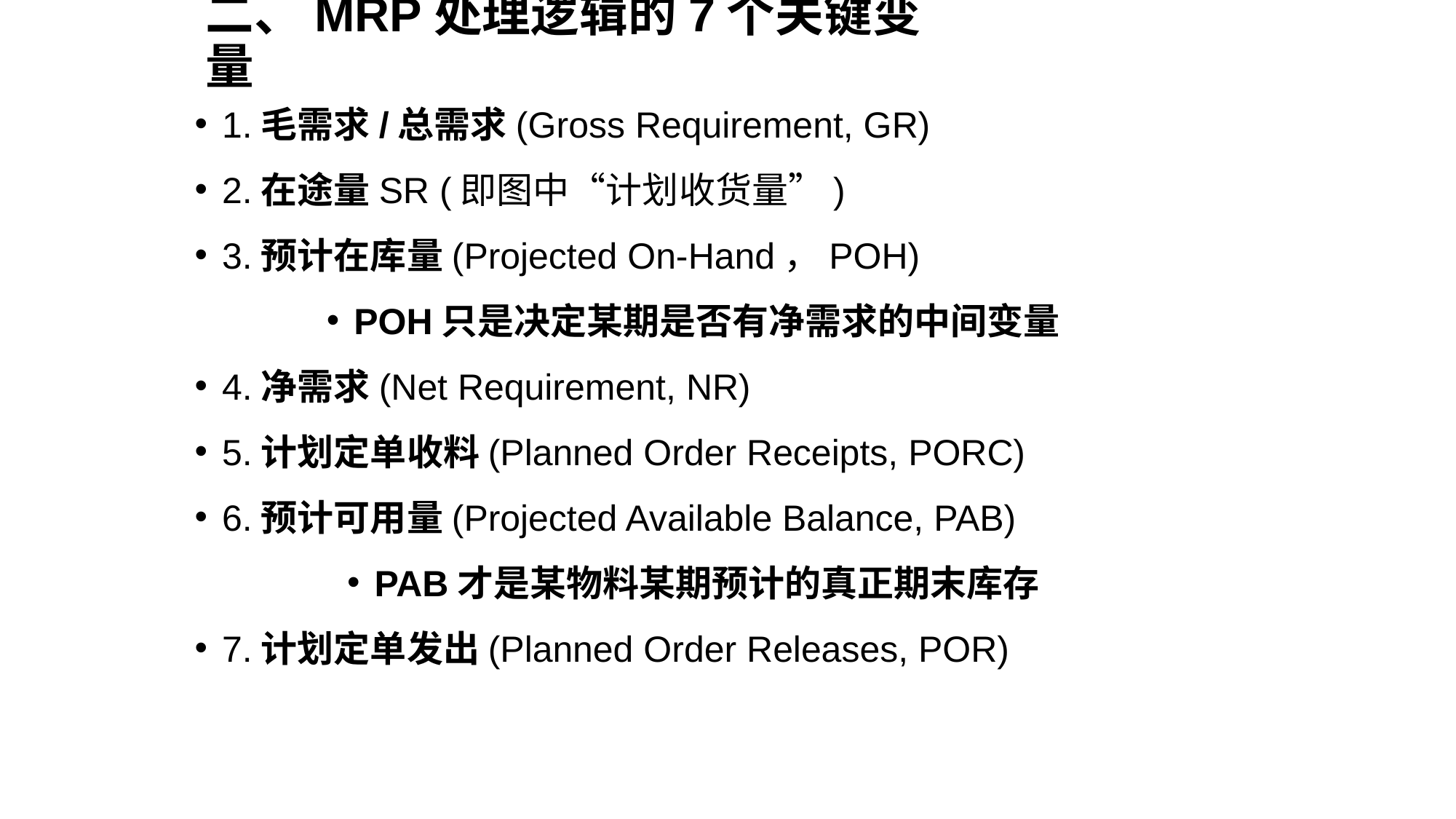

# 二、MRP处理逻辑的7个关键变量
1.毛需求/总需求(Gross Requirement, GR)
2.在途量SR (即图中“计划收货量”)
3.预计在库量(Projected On-Hand，POH)
POH只是决定某期是否有净需求的中间变量
4.净需求(Net Requirement, NR)
5.计划定单收料(Planned Order Receipts, PORC)
6.预计可用量(Projected Available Balance, PAB)
PAB才是某物料某期预计的真正期末库存
7.计划定单发出(Planned Order Releases, POR)